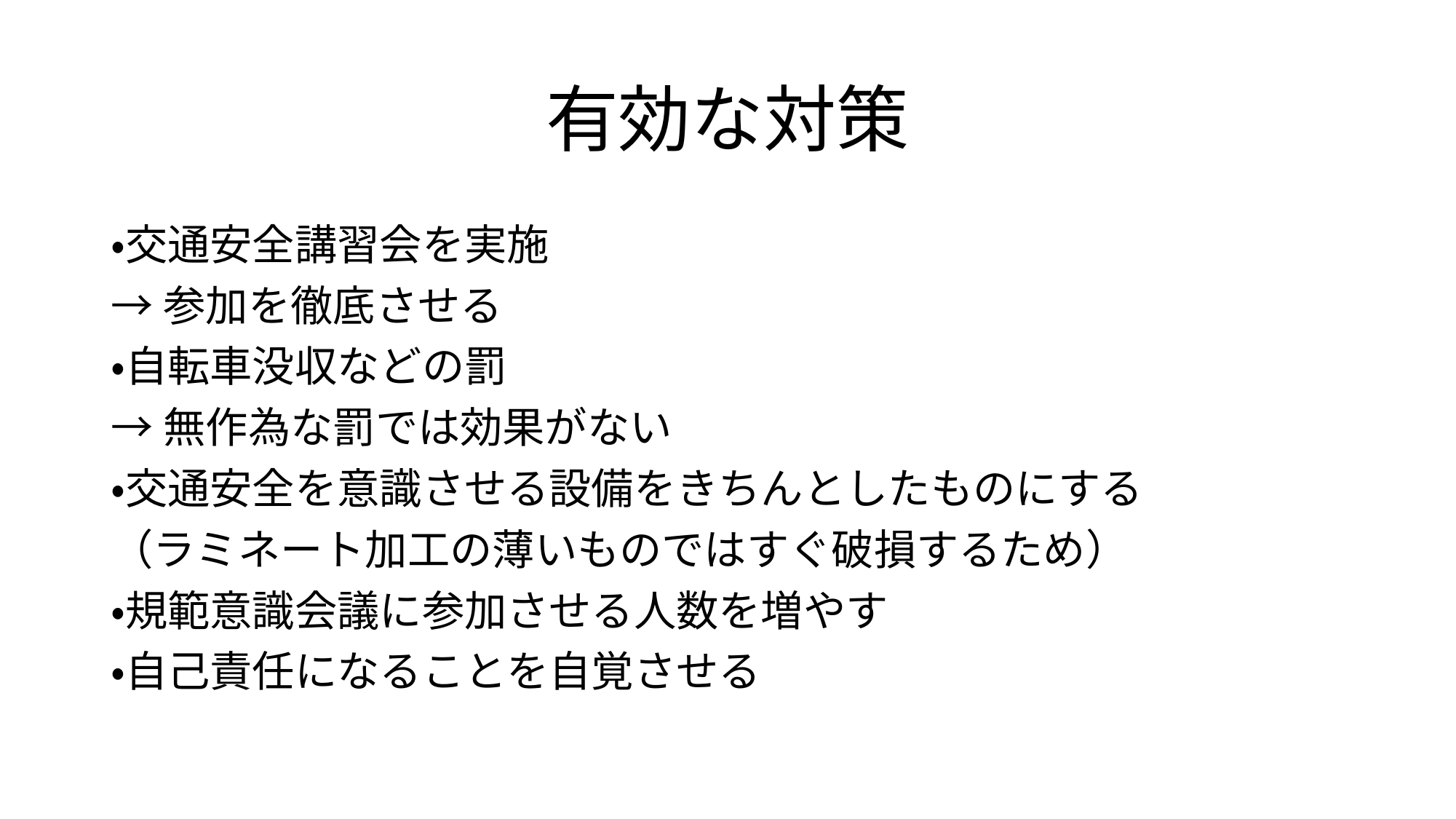

# 有効な対策
・交通安全講習会を実施
→参加を徹底させる
・自転車没収などの罰
→無作為な罰では効果がない
・交通安全を意識させる設備をきちんとしたものにする
（ラミネート加工の薄いものではすぐ破損するため）
・規範意識会議に参加させる人数を増やす
・自己責任になることを自覚させる